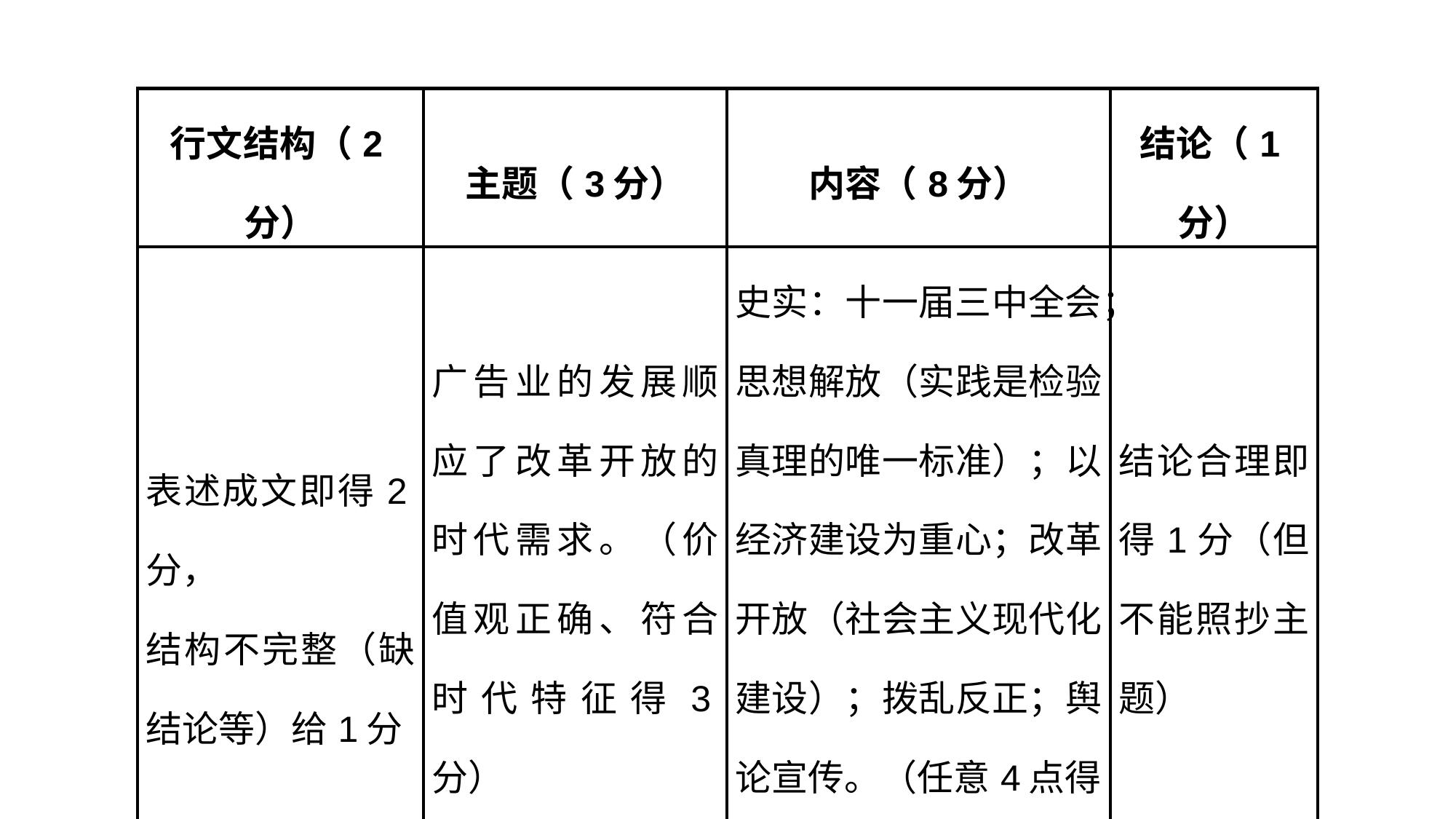

| 行文结构（2分） | 主题（3分） | 内容（8分） | 结论（1分） |
| --- | --- | --- | --- |
| 表述成文即得2分， 结构不完整（缺结论等）给1分 | 广告业的发展顺应了改革开放的时代需求。（价值观正确、符合时代特征得3分） | 史实：十一届三中全会；思想解放（实践是检验真理的唯一标准）；以经济建设为重心；改革开放（社会主义现代化建设）；拨乱反正；舆论宣传。（任意4点得8分） | 结论合理即得1分（但不能照抄主题） |